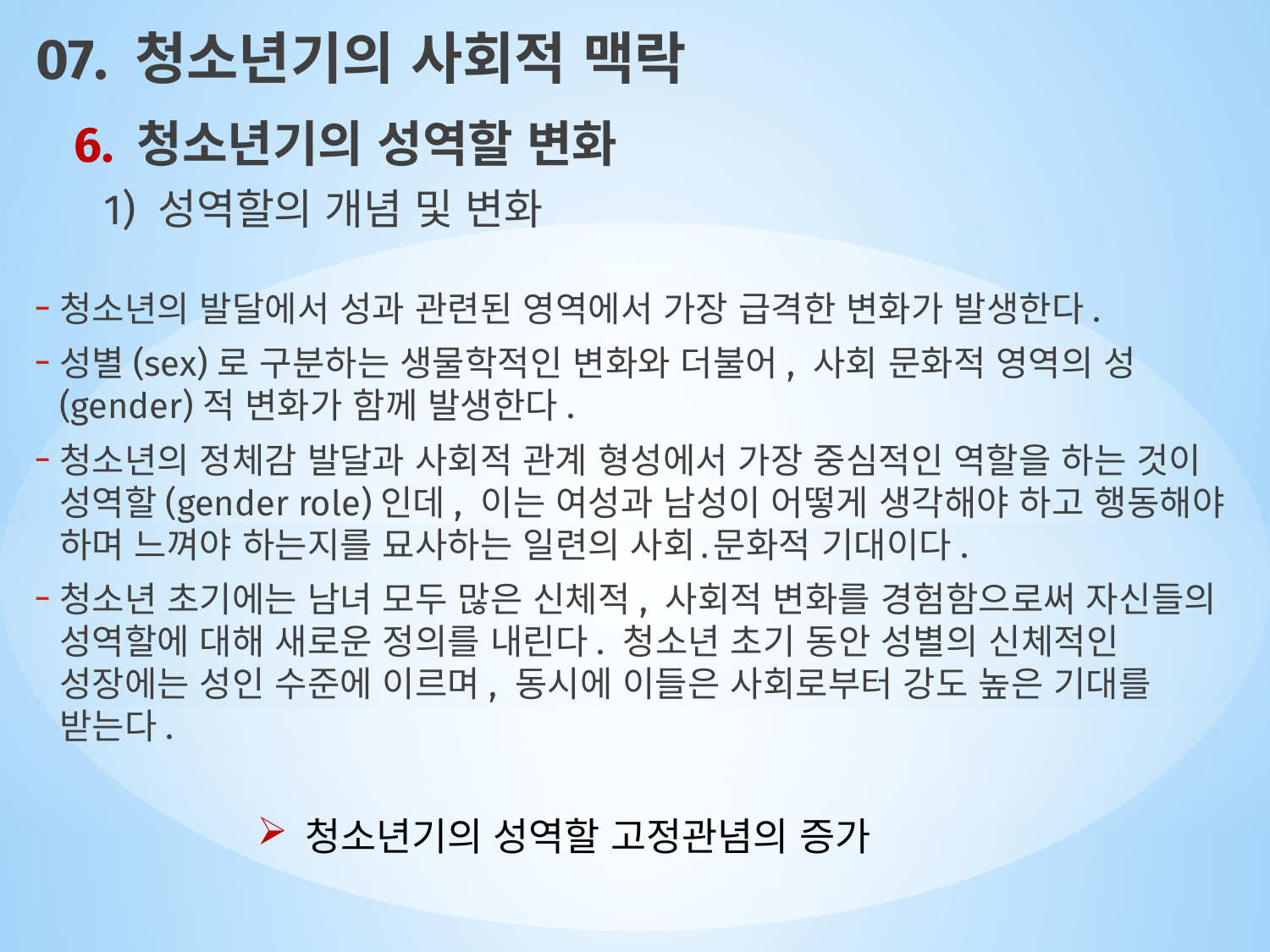

07. 청소년기의 사회적 맥락
6. 청소년기의 성역할 변화
1) 성역할의 개념 및 변화
청소년의 발달에서 성과 관련된 영역에서 가장 급격한 변화가 발생한다.
성별(sex)로 구분하는 생물학적인 변화와 더불어, 사회 문화적 영역의 성(gender)적 변화가 함께 발생한다.
청소년의 정체감 발달과 사회적 관계 형성에서 가장 중심적인 역할을 하는 것이 성역할(gender role)인데, 이는 여성과 남성이 어떻게 생각해야 하고 행동해야 하며 느껴야 하는지를 묘사하는 일련의 사회․문화적 기대이다.
청소년 초기에는 남녀 모두 많은 신체적, 사회적 변화를 경험함으로써 자신들의 성역할에 대해 새로운 정의를 내린다. 청소년 초기 동안 성별의 신체적인 성장에는 성인 수준에 이르며, 동시에 이들은 사회로부터 강도 높은 기대를 받는다.

청소년기의 성역할 고정관념의 증가